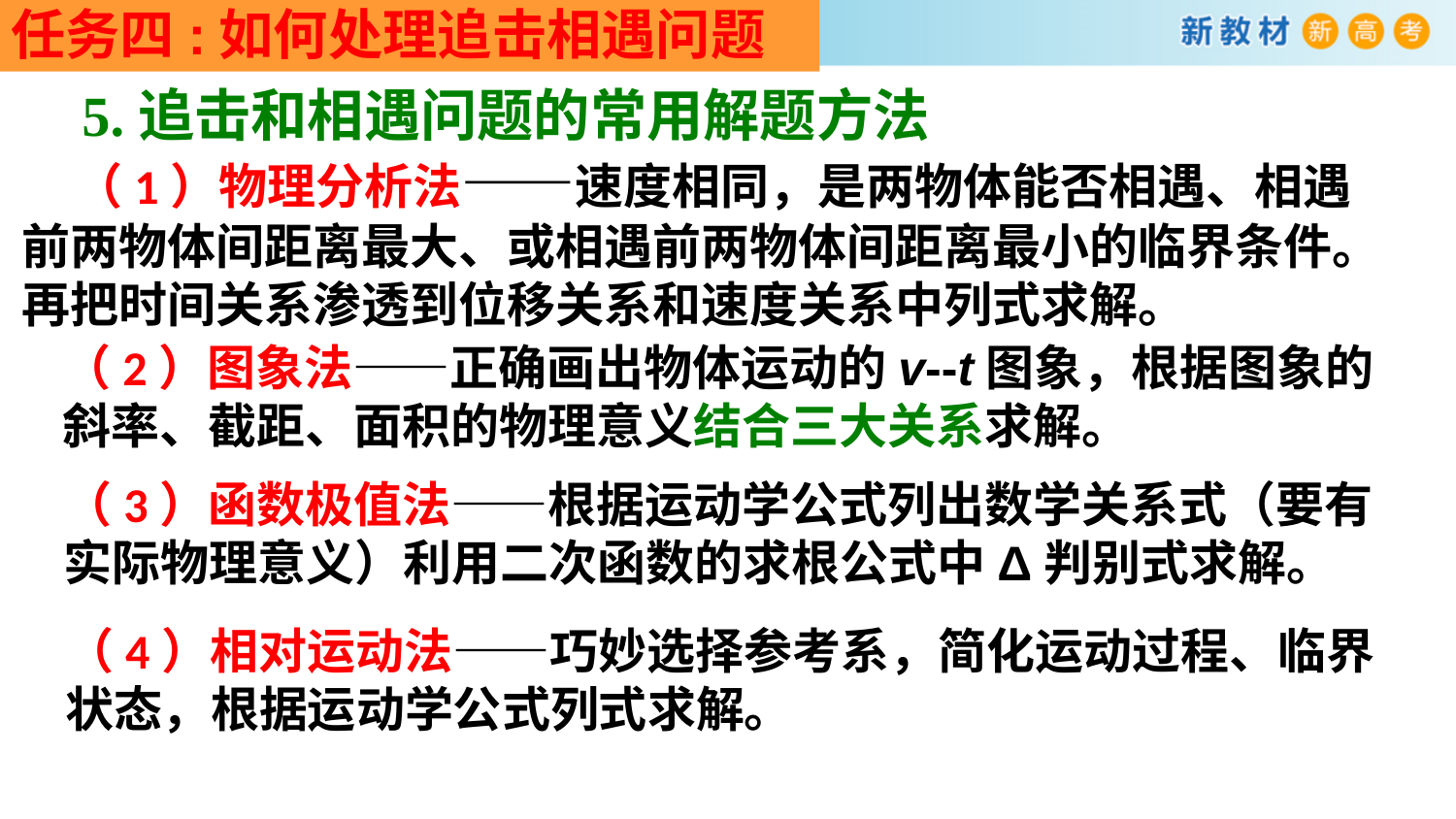

任务四:如何处理追击相遇问题
5.追击和相遇问题的常用解题方法
   （1）物理分析法——速度相同，是两物体能否相遇、相遇前两物体间距离最大、或相遇前两物体间距离最小的临界条件。再把时间关系渗透到位移关系和速度关系中列式求解。
（2）图象法——正确画出物体运动的v--t图象，根据图象的斜率、截距、面积的物理意义结合三大关系求解。
（3）函数极值法——根据运动学公式列出数学关系式（要有实际物理意义）利用二次函数的求根公式中Δ判别式求解。
（4）相对运动法——巧妙选择参考系，简化运动过程、临界状态，根据运动学公式列式求解。